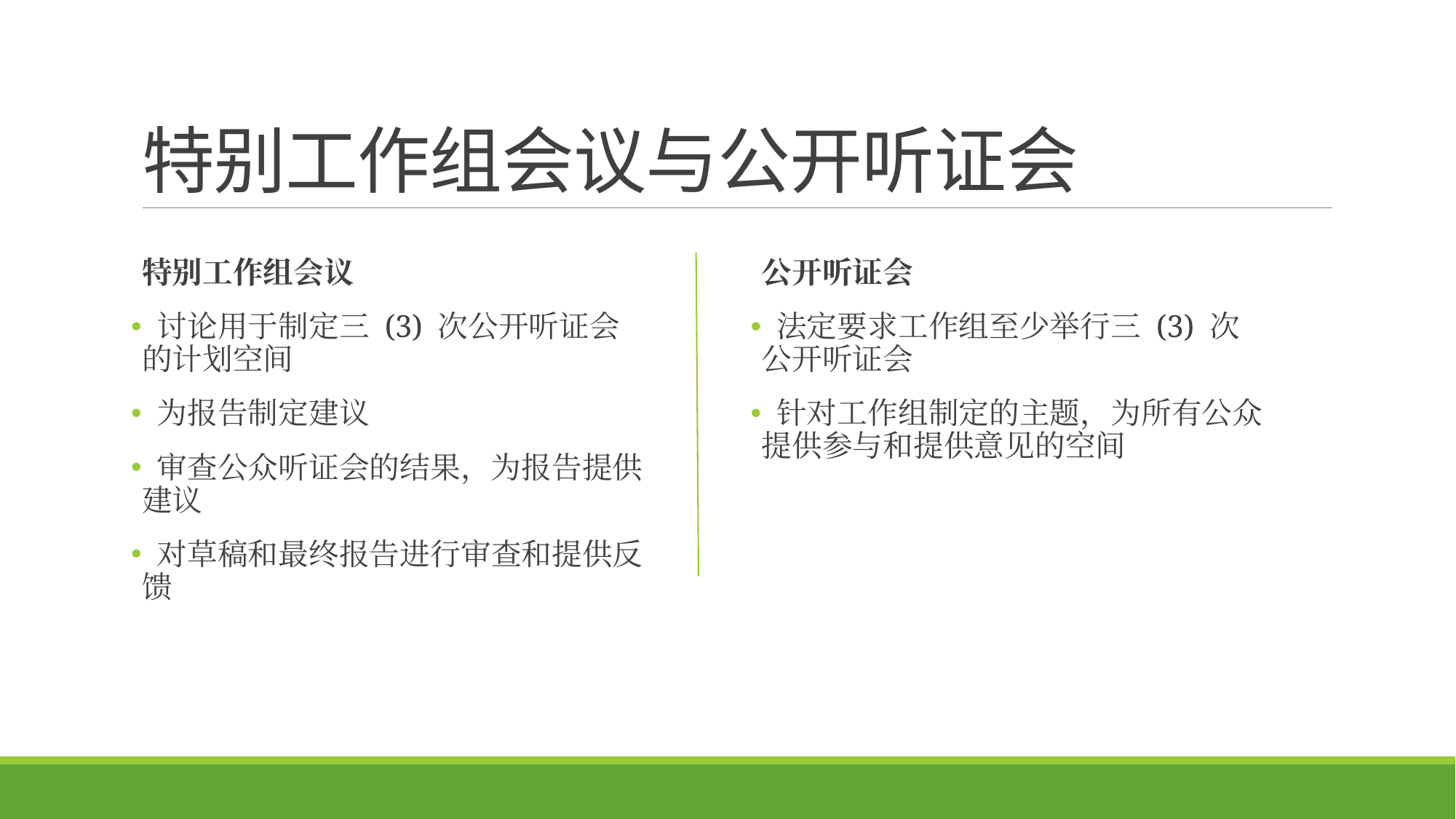

# 特别工作组会议与公开听证会
特别工作组会议
 讨论用于制定三 (3) 次公开听证会的计划空间
 为报告制定建议
 审查公众听证会的结果，为报告提供建议
 对草稿和最终报告进行审查和提供反馈
公开听证会
 法定要求工作组至少举行三 (3) 次公开听证会
 针对工作组制定的主题，为所有公众提供参与和提供意见的空间